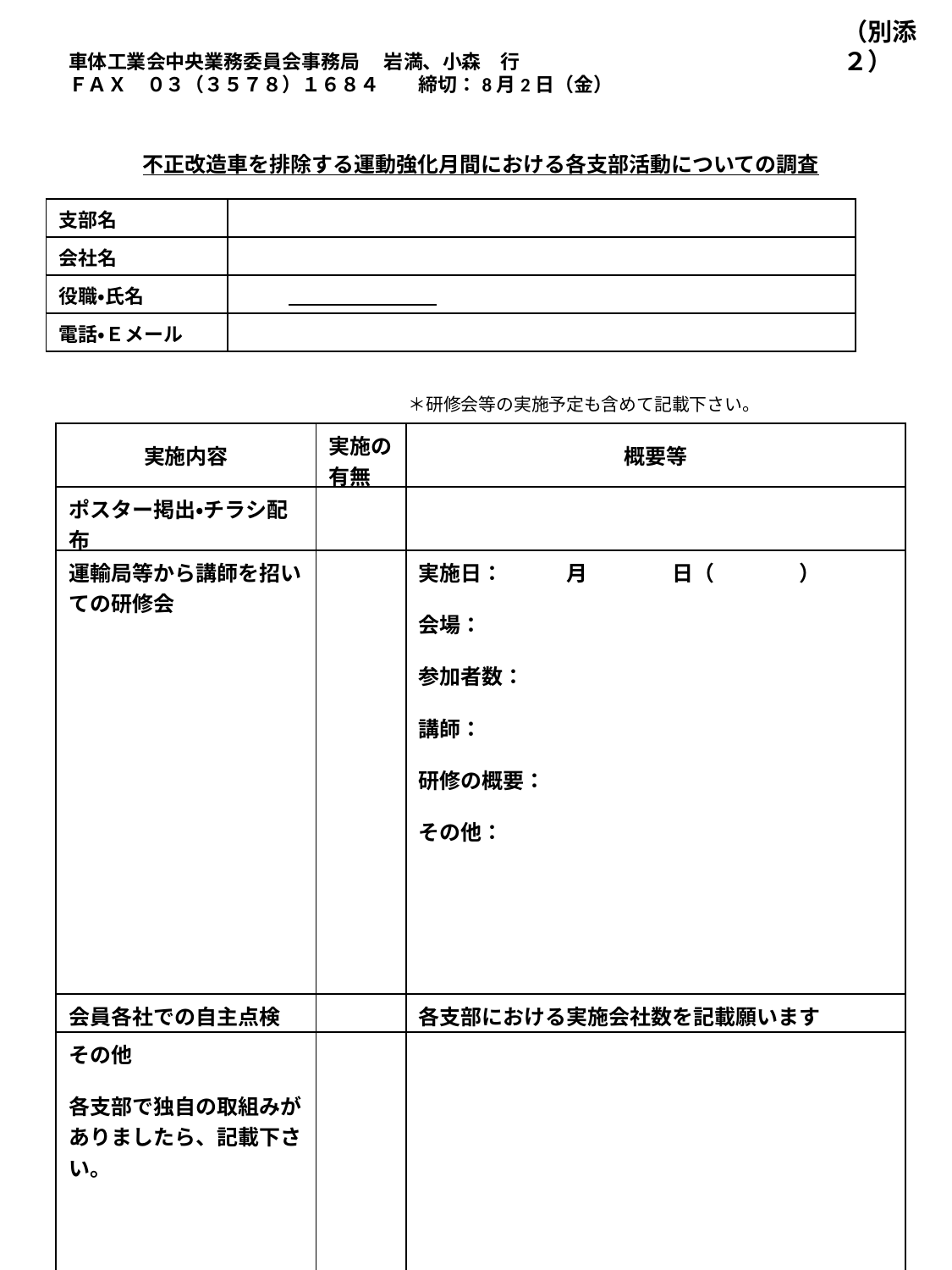

（別添２）
車体工業会中央業務委員会事務局 　岩満、小森　行
ＦＡＸ　０３（３５７８）１６８４　　締切：8月2日（金）
不正改造車を排除する運動強化月間における各支部活動についての調査

| 支部名 |  |
| --- | --- |
| 会社名 |  |
| 役職・氏名 |  |
| 電話・Ｅメール |  |

＊研修会等の実施予定も含めて記載下さい。
| 実施内容 | 実施の有無 | 概要等 |
| --- | --- | --- |
| ポスター掲出・チラシ配布 |  |  |
| 運輸局等から講師を招いての研修会 |  | 実施日：　　　月　　　　日（　　　　） 会場： 参加者数： 講師： 研修の概要： その他： |
| 会員各社での自主点検 |  | 各支部における実施会社数を記載願います |
| その他 各支部で独自の取組みがありましたら、記載下さい。 |  |  |